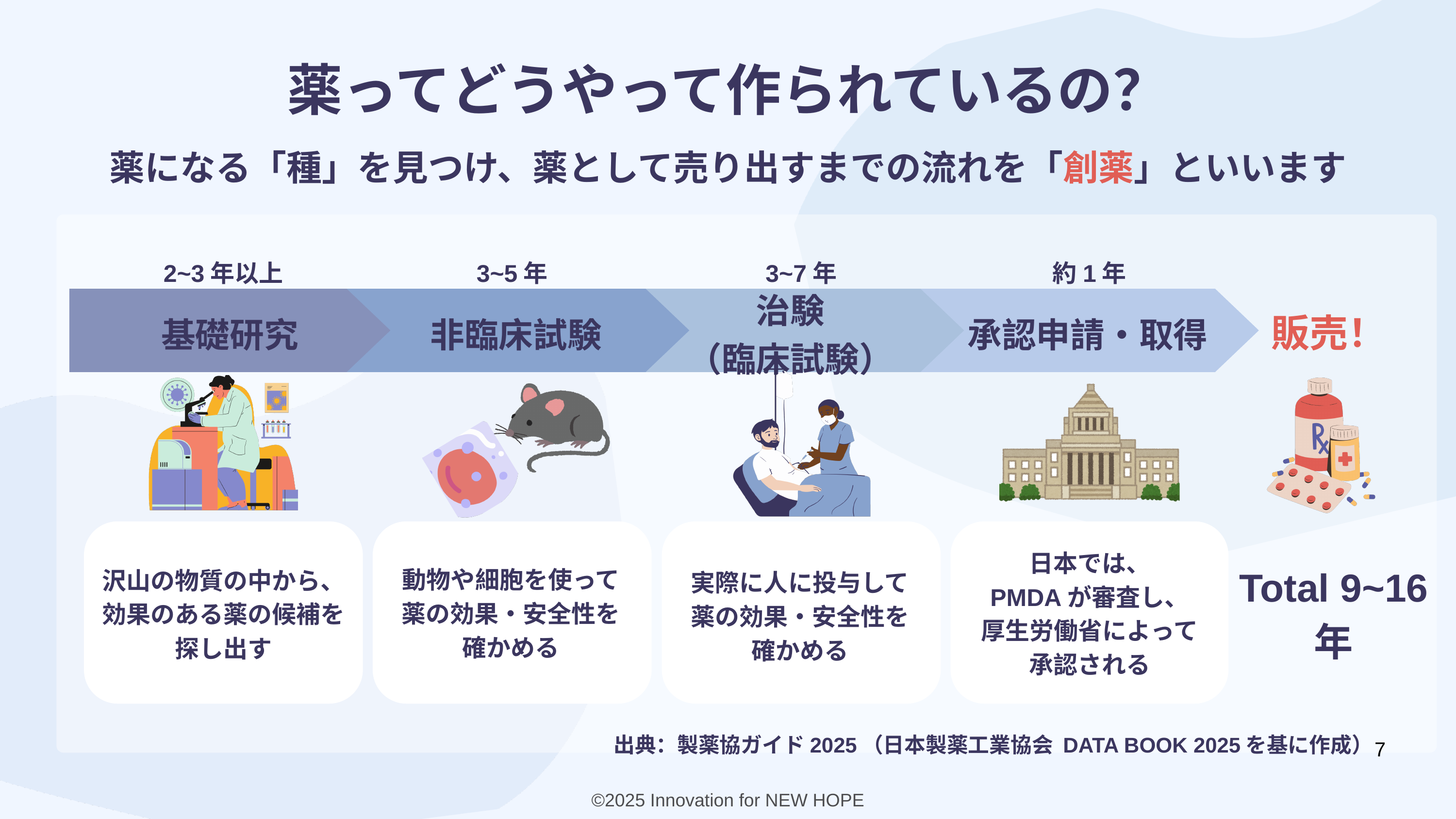

薬ってどうやって作られているの？
薬になる「種」を見つけ、薬として売り出すまでの流れを「創薬」といいます

2~3年以上
3~5年
3~7年
約1年
販売！

基礎研究
非臨床試験
治験
（臨床試験）
承認申請・取得

実際に人に投与して
薬の効果・安全性を
確かめる

沢山の物質の中から、
効果のある薬の候補を
探し出す

動物や細胞を使って
薬の効果・安全性を
確かめる

日本では、
PMDAが審査し、
厚生労働省によって
承認される
Total 9~16 年
出典：製薬協ガイド2025（日本製薬工業協会 DATA BOOK 2025を基に作成）
7
©2025 Innovation for NEW HOPE